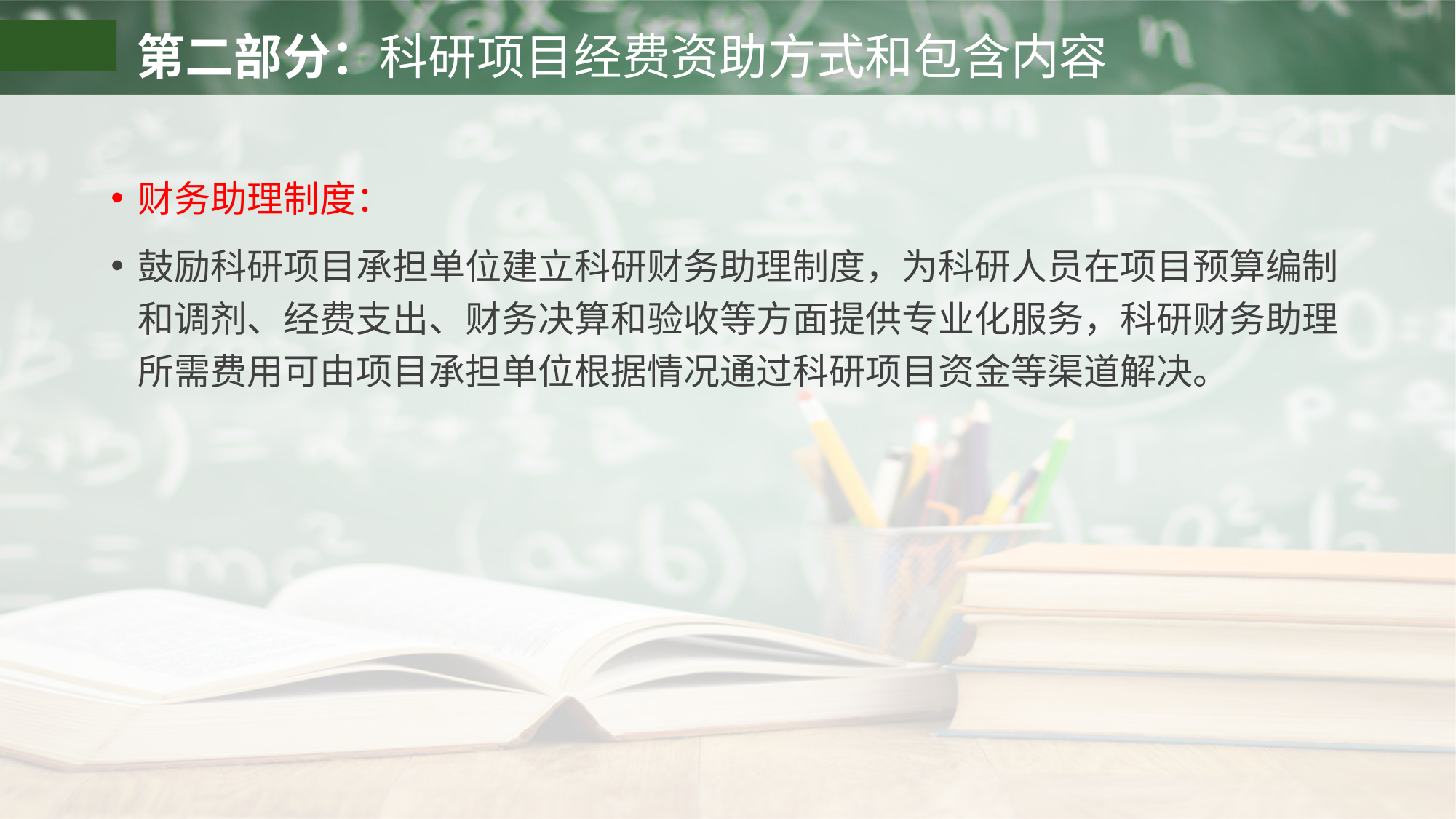

# 第二部分：科研项目经费资助方式和包含内容
财务助理制度：
鼓励科研项目承担单位建立科研财务助理制度，为科研人员在项目预算编制和调剂、经费支出、财务决算和验收等方面提供专业化服务，科研财务助理所需费用可由项目承担单位根据情况通过科研项目资金等渠道解决。